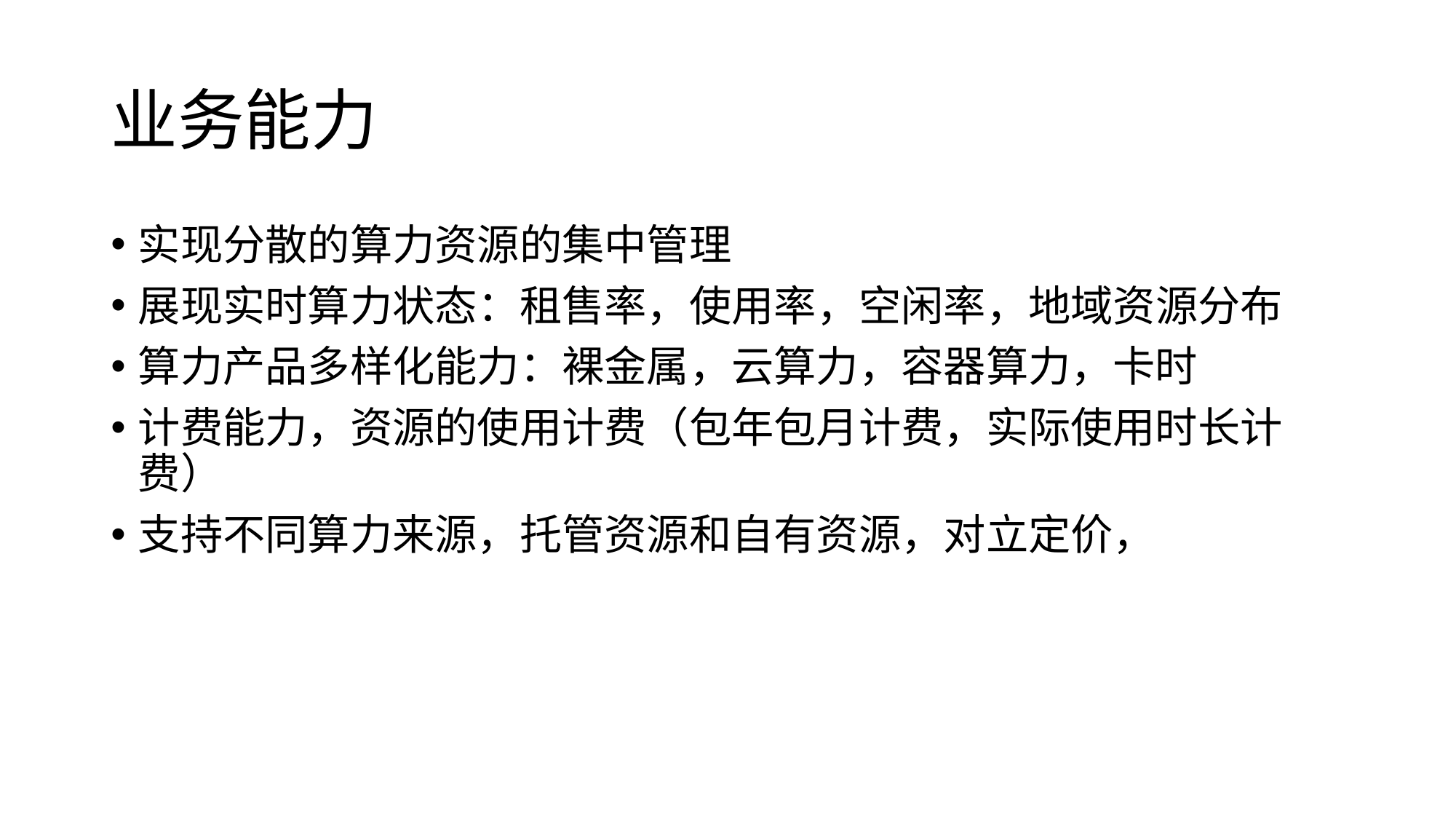

# 业务能力
实现分散的算力资源的集中管理
展现实时算力状态：租售率，使用率，空闲率，地域资源分布
算力产品多样化能力：裸金属，云算力，容器算力，卡时
计费能力，资源的使用计费（包年包月计费，实际使用时长计费）
支持不同算力来源，托管资源和自有资源，对立定价，